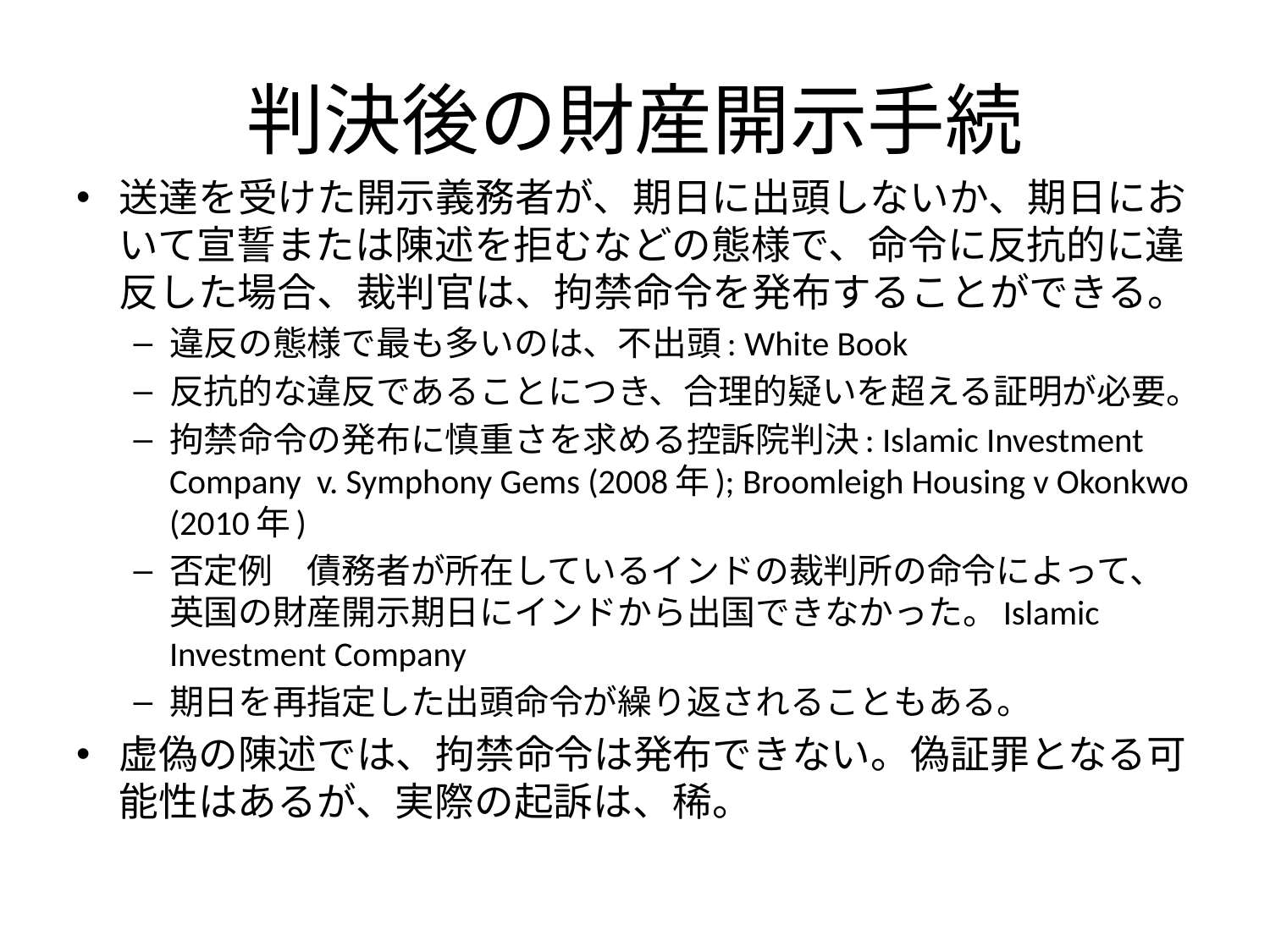

# 判決後の財産開示手続
送達を受けた開示義務者が、期日に出頭しないか、期日において宣誓または陳述を拒むなどの態様で、命令に反抗的に違反した場合、裁判官は、拘禁命令を発布することができる。
違反の態様で最も多いのは、不出頭: White Book
反抗的な違反であることにつき、合理的疑いを超える証明が必要。
拘禁命令の発布に慎重さを求める控訴院判決: Islamic Investment Company  v. Symphony Gems (2008年); Broomleigh Housing v Okonkwo (2010年)
否定例　債務者が所在しているインドの裁判所の命令によって、英国の財産開示期日にインドから出国できなかった。Islamic Investment Company
期日を再指定した出頭命令が繰り返されることもある。
虚偽の陳述では、拘禁命令は発布できない。偽証罪となる可能性はあるが、実際の起訴は、稀。